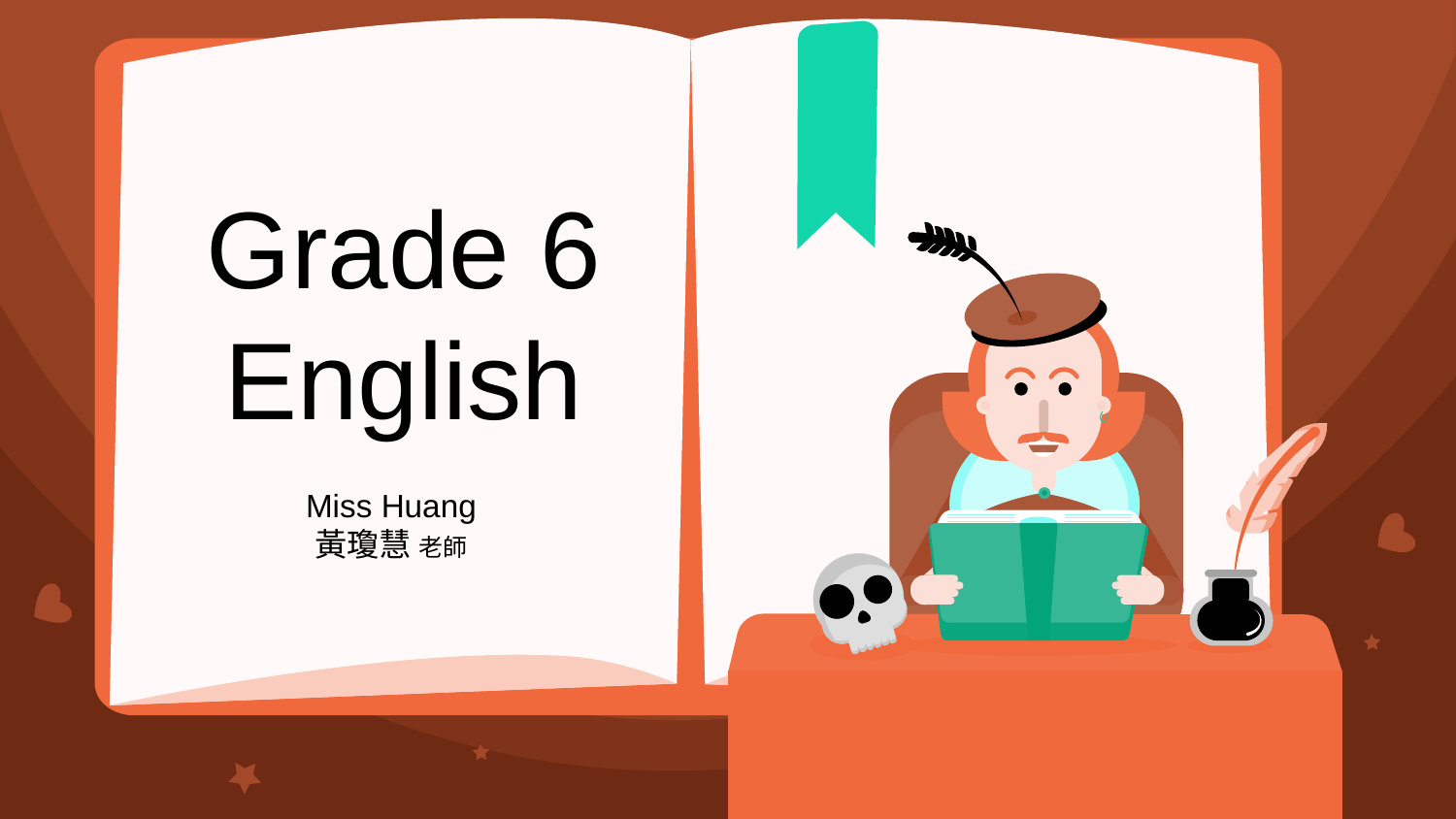

# Grade 6 English
Miss Huang
黃瓊慧 老師